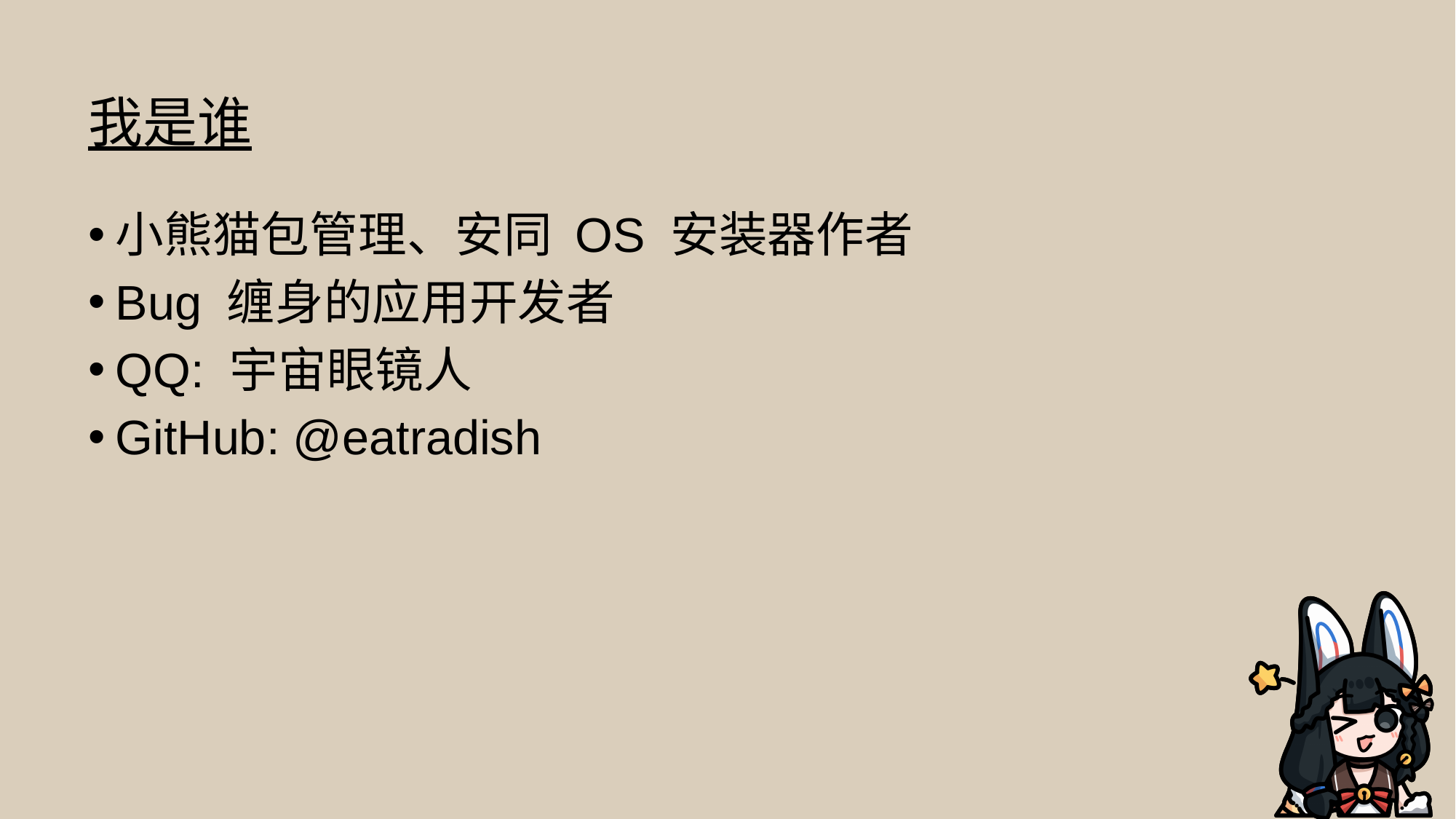

# 我是谁
小熊猫包管理、安同 OS 安装器作者
Bug 缠身的应用开发者
QQ: 宇宙眼镜人
GitHub: @eatradish